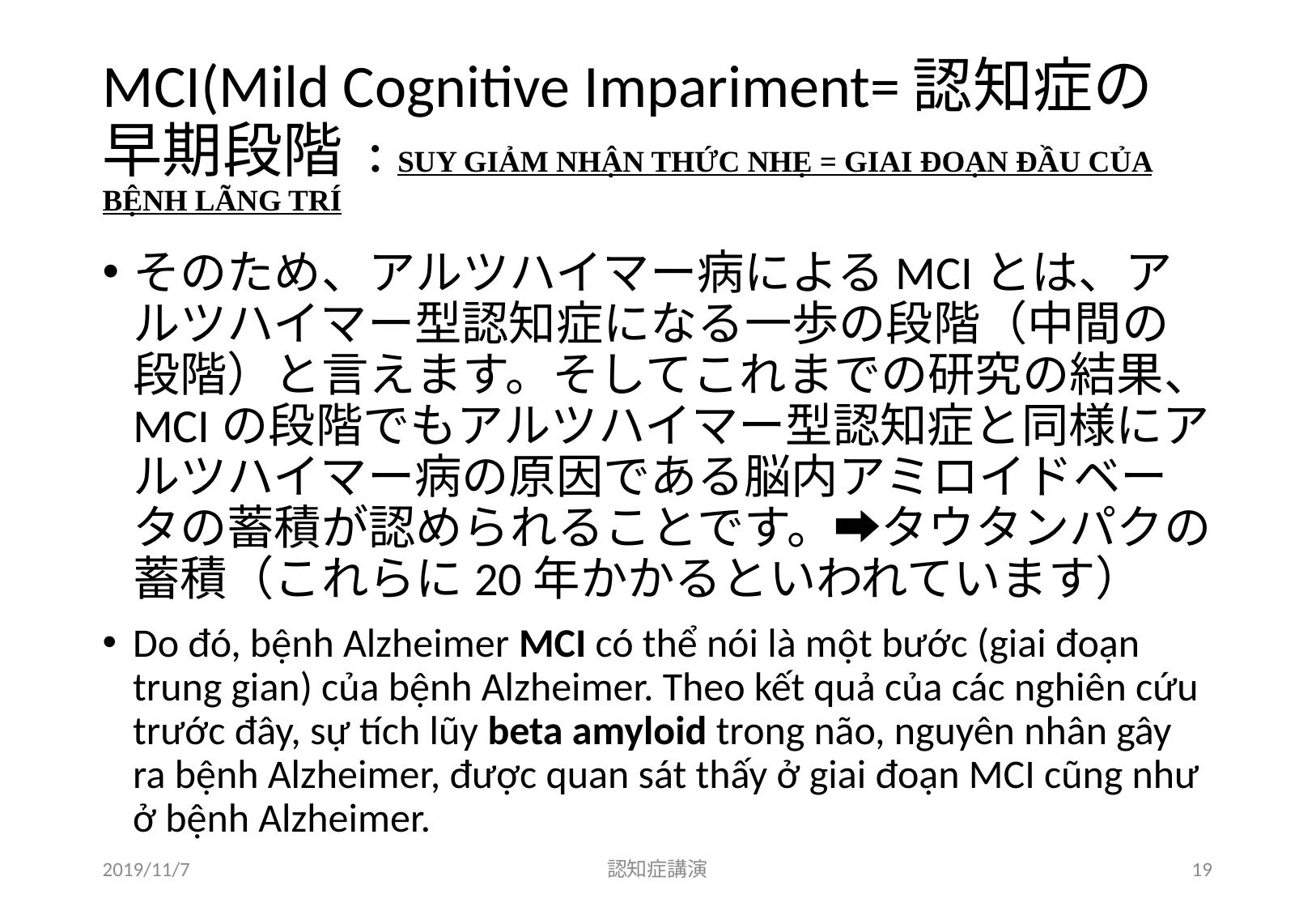

# MCI(Mild Cognitive Impariment=認知症の早期段階 : SUY GIẢM NHẬN THỨC NHẸ = GIAI ĐOẠN ĐẦU CỦA BỆNH LÃNG TRÍ
そのため、アルツハイマー病によるMCIとは、アルツハイマー型認知症になる一歩の段階（中間の段階）と言えます。そしてこれまでの研究の結果、MCIの段階でもアルツハイマー型認知症と同様にアルツハイマー病の原因である脳内アミロイドベータの蓄積が認められることです。➡タウタンパクの蓄積（これらに20年かかるといわれています）
Do đó, bệnh Alzheimer MCI có thể nói là một bước (giai đoạn trung gian) của bệnh Alzheimer. Theo kết quả của các nghiên cứu trước đây, sự tích lũy beta amyloid trong não, nguyên nhân gây ra bệnh Alzheimer, được quan sát thấy ở giai đoạn MCI cũng như  ở bệnh Alzheimer.

2019/11/7
認知症講演
19